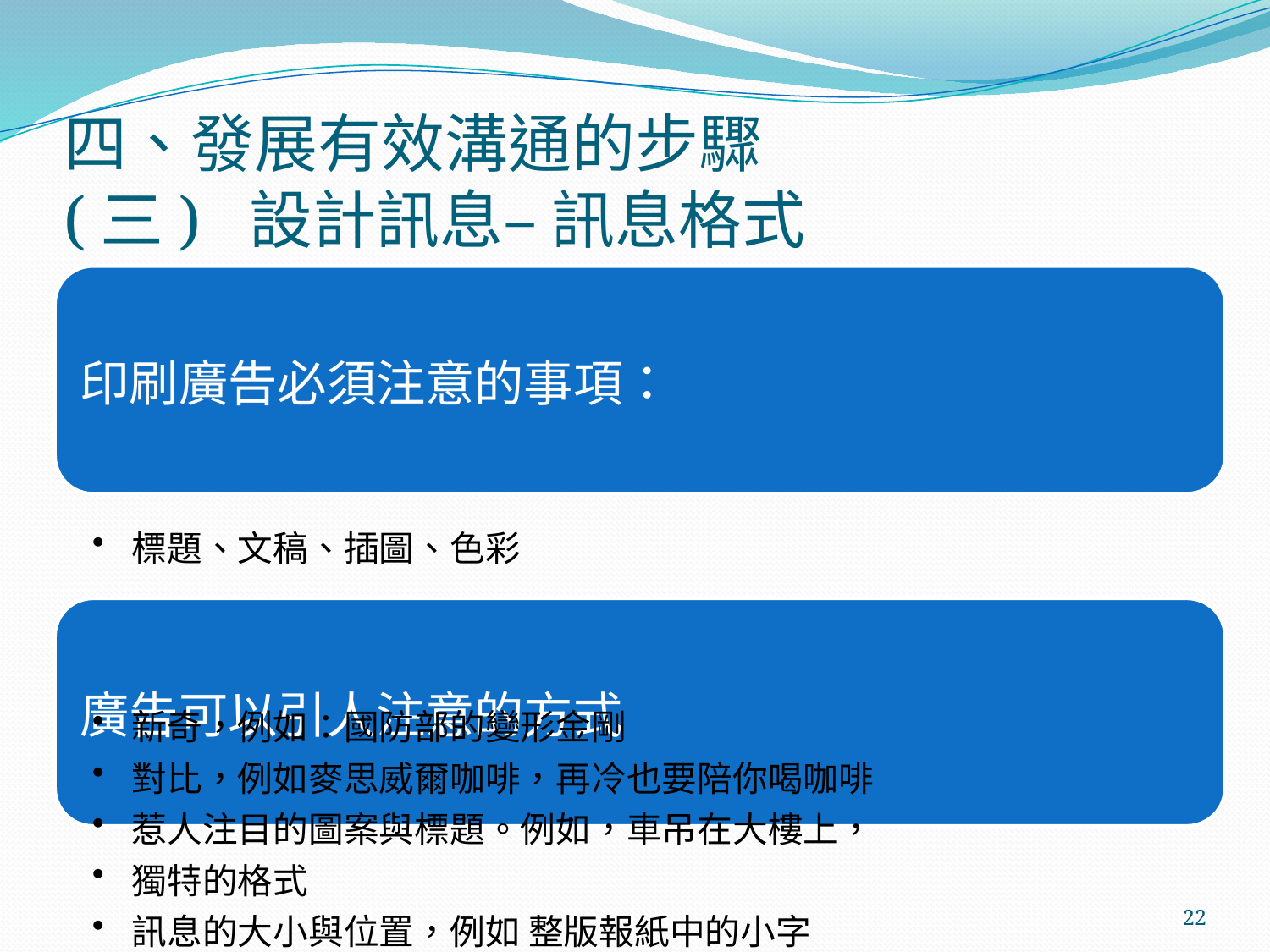

# 四、發展有效溝通的步驟 (三)  設計訊息– 訊息格式
印刷廣告必須注意的事項：
標題、文稿、插圖、色彩
廣告可以引人注意的方式
新奇，例如：國防部的變形金剛
對比，例如麥思威爾咖啡，再冷也要陪你喝咖啡
惹人注目的圖案與標題。例如，車吊在大樓上，
獨特的格式
訊息的大小與位置，例如 整版報紙中的小字
色彩
22